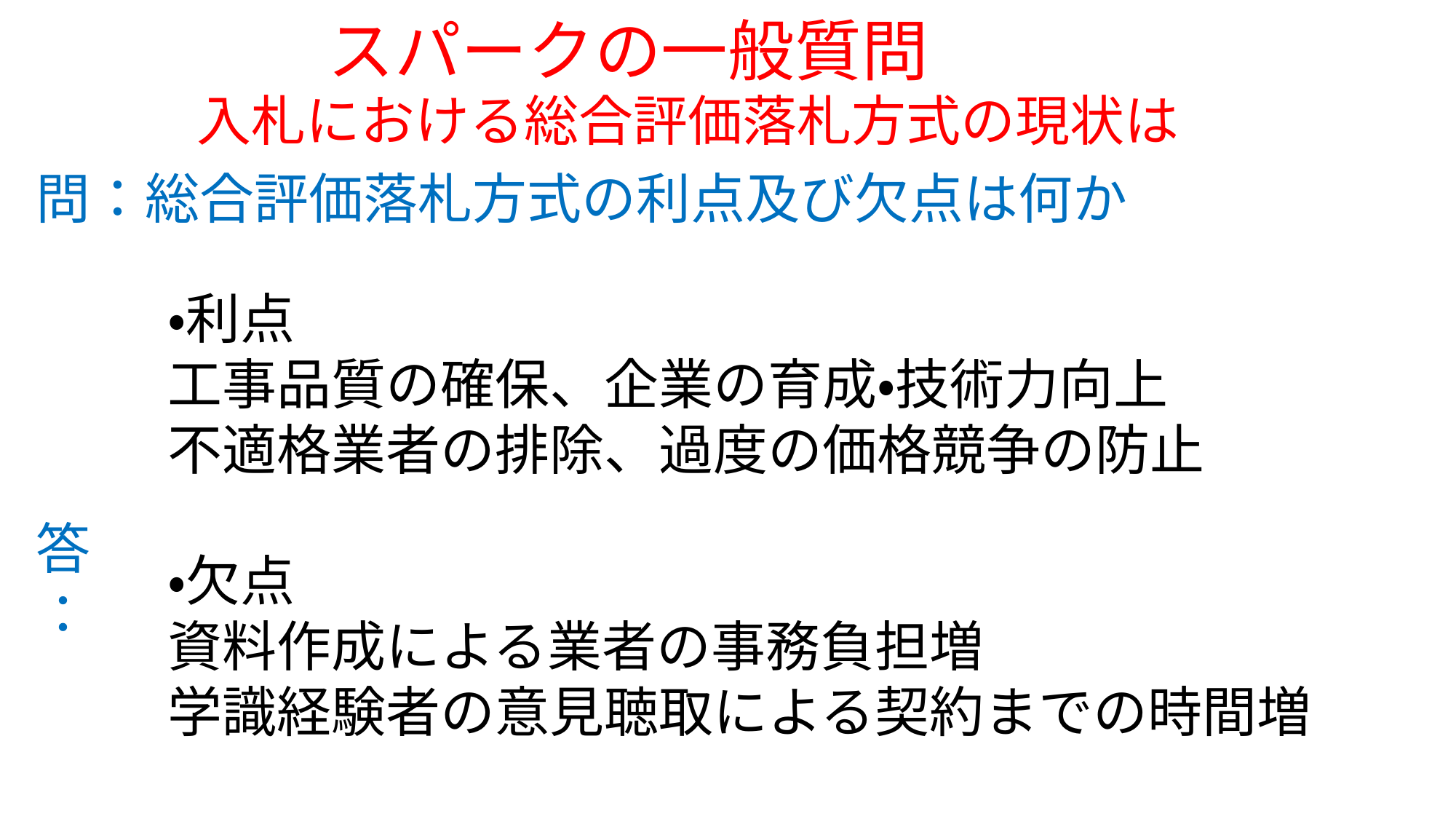

スパークの一般質問
入札における総合評価落札方式の現状は
問：総合評価落札方式の利点及び欠点は何か
・利点
工事品質の確保、企業の育成・技術力向上
不適格業者の排除、過度の価格競争の防止

・欠点
資料作成による業者の事務負担増
学識経験者の意見聴取による契約までの時間増
答：